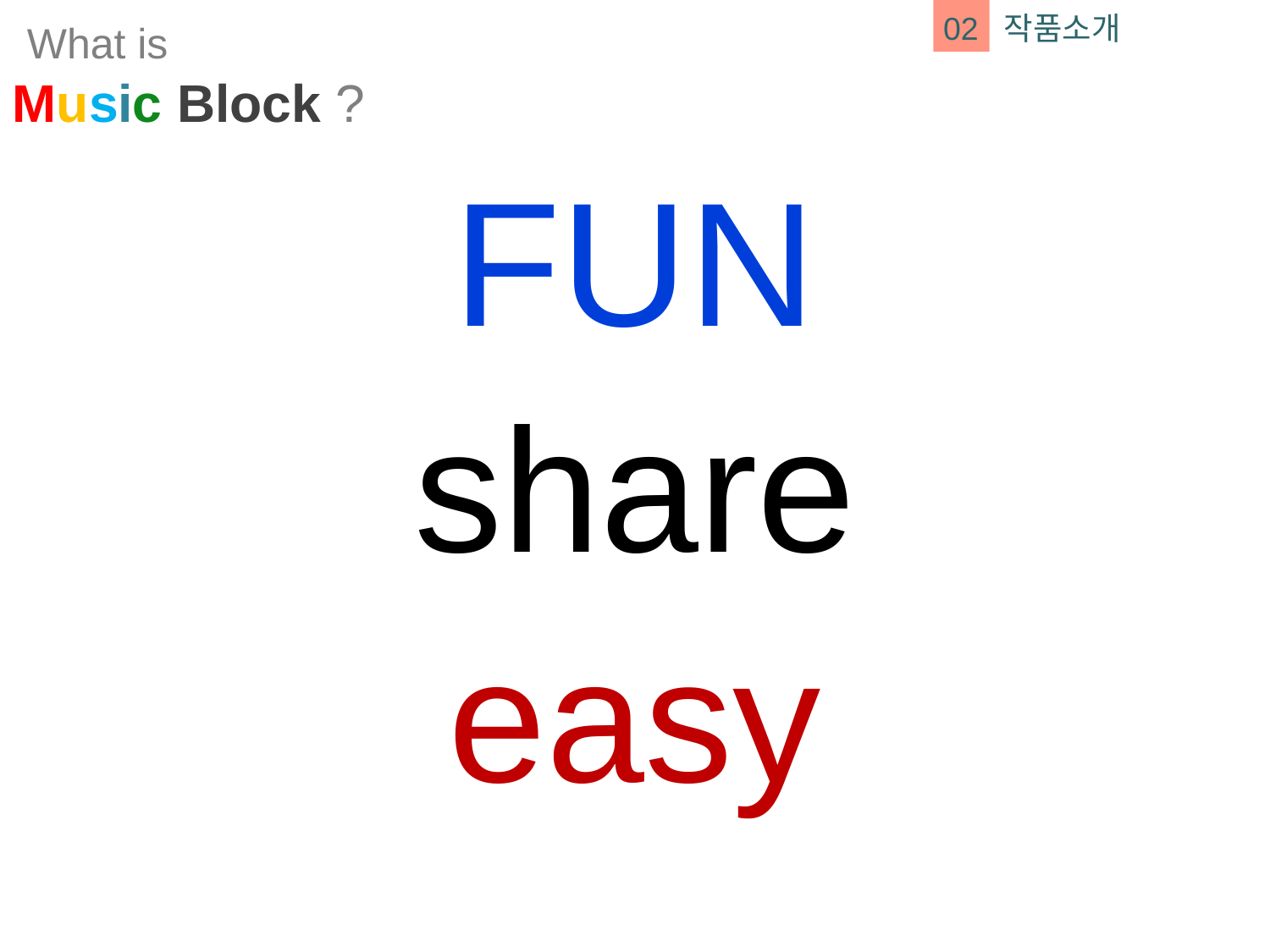

What is
Music Block ?

02  작품소개
FUN
share
easy